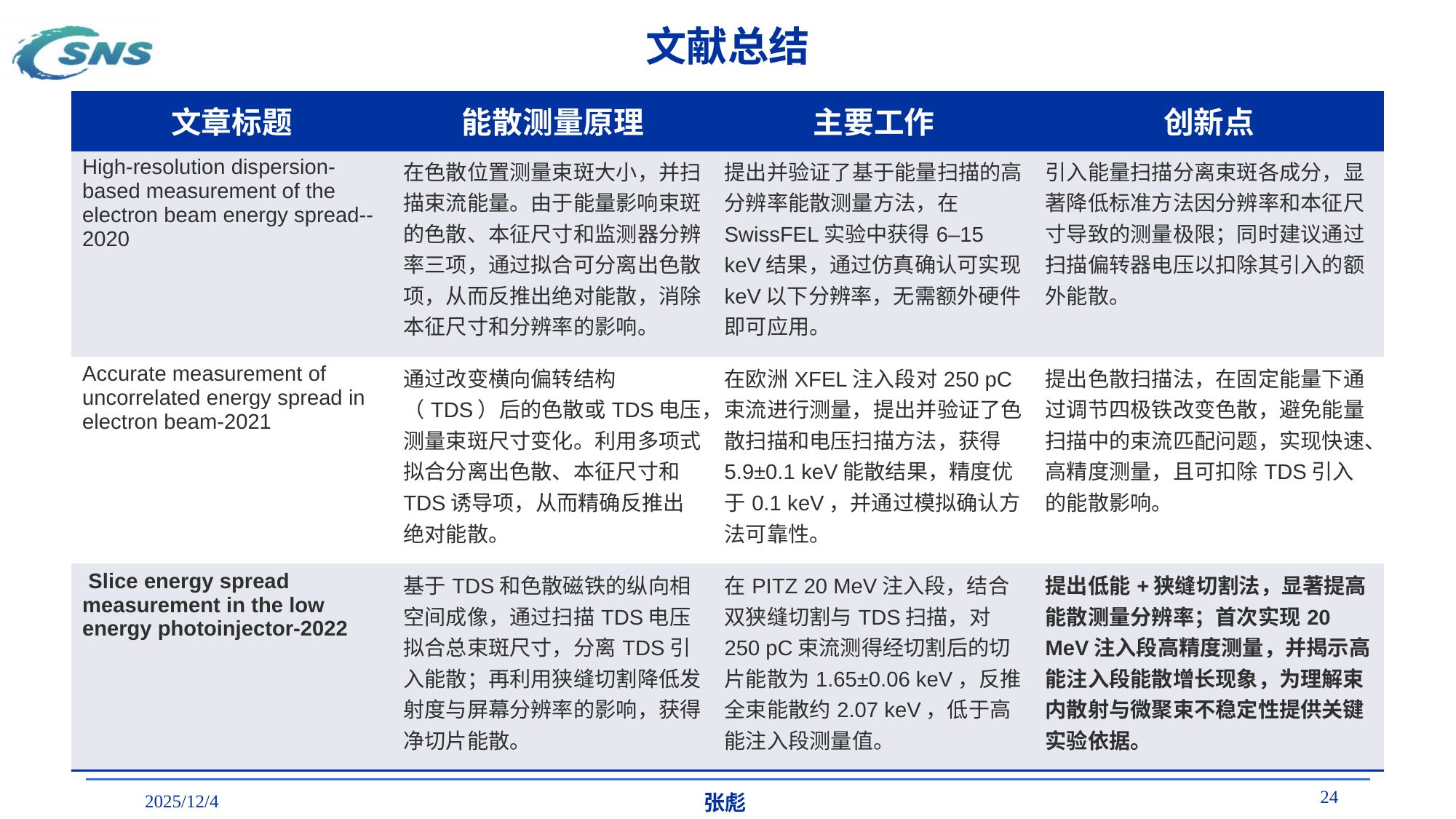

# 文献总结
| 文章标题 | 能散测量原理 | 主要工作 | 创新点 |
| --- | --- | --- | --- |
| High-resolution dispersion-based measurement of the electron beam energy spread--2020 | 在色散位置测量束斑大小，并扫描束流能量。由于能量影响束斑的色散、本征尺寸和监测器分辨率三项，通过拟合可分离出色散项，从而反推出绝对能散，消除本征尺寸和分辨率的影响。 | 提出并验证了基于能量扫描的高分辨率能散测量方法，在SwissFEL实验中获得6–15 keV结果，通过仿真确认可实现keV以下分辨率，无需额外硬件即可应用。 | 引入能量扫描分离束斑各成分，显著降低标准方法因分辨率和本征尺寸导致的测量极限；同时建议通过扫描偏转器电压以扣除其引入的额外能散。 |
| Accurate measurement of uncorrelated energy spread in electron beam-2021 | 通过改变横向偏转结构（TDS）后的色散或TDS电压，测量束斑尺寸变化。利用多项式拟合分离出色散、本征尺寸和TDS诱导项，从而精确反推出绝对能散。 | 在欧洲XFEL注入段对250 pC束流进行测量，提出并验证了色散扫描和电压扫描方法，获得5.9±0.1 keV能散结果，精度优于0.1 keV，并通过模拟确认方法可靠性。 | 提出色散扫描法，在固定能量下通过调节四极铁改变色散，避免能量扫描中的束流匹配问题，实现快速、高精度测量，且可扣除TDS引入的能散影响。 |
| Slice energy spread measurement in the low energy photoinjector-2022 | 基于TDS和色散磁铁的纵向相空间成像，通过扫描TDS电压拟合总束斑尺寸，分离TDS引入能散；再利用狭缝切割降低发射度与屏幕分辨率的影响，获得净切片能散。 | 在PITZ 20 MeV注入段，结合双狭缝切割与TDS扫描，对250 pC束流测得经切割后的切片能散为1.65±0.06 keV，反推全束能散约2.07 keV，低于高能注入段测量值。 | 提出低能+狭缝切割法，显著提高能散测量分辨率；首次实现20 MeV注入段高精度测量，并揭示高能注入段能散增长现象，为理解束内散射与微聚束不稳定性提供关键实验依据。 |
24
2025/12/4
张彪